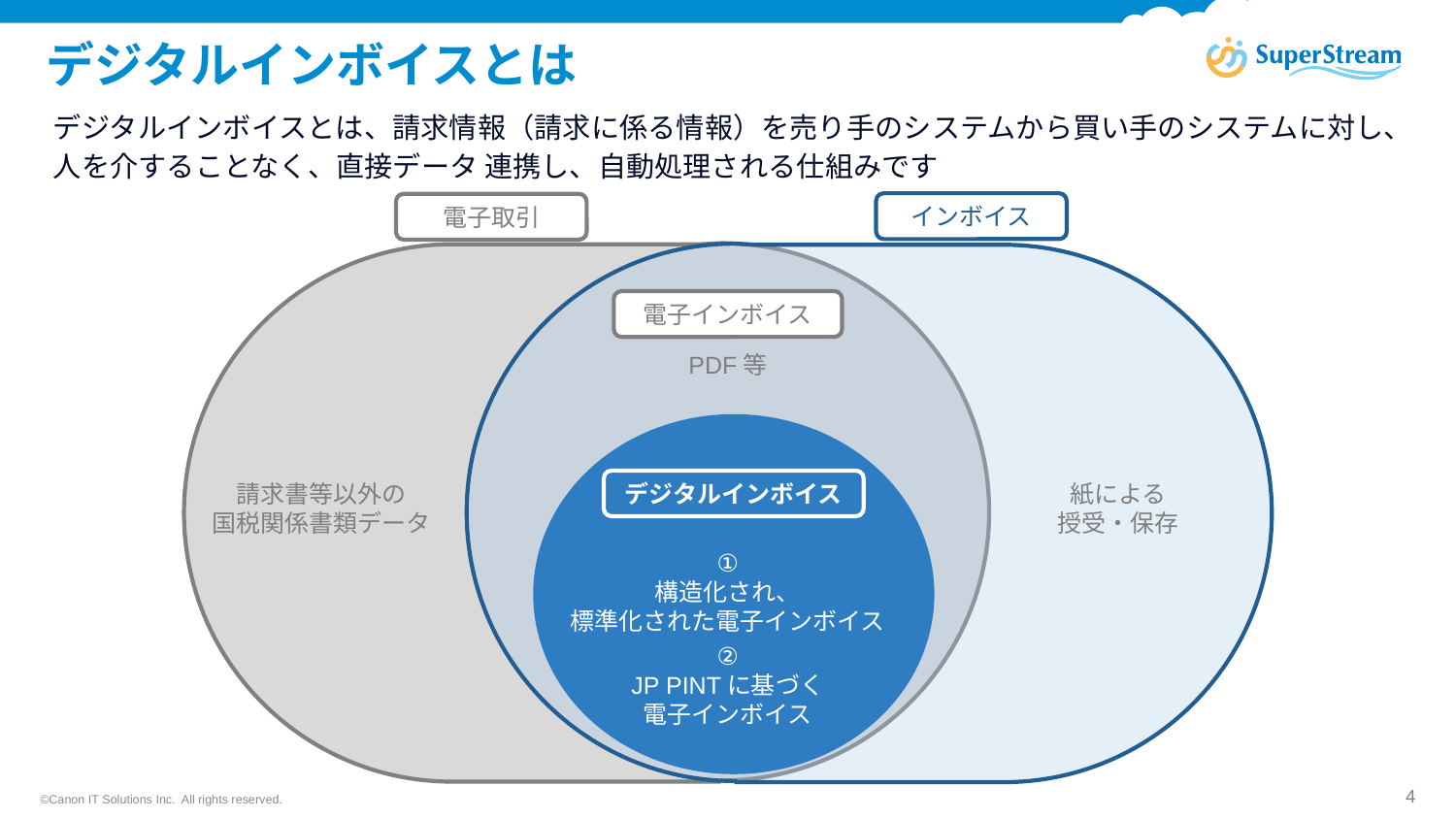

# デジタルインボイスとは
デジタルインボイスとは、請求情報（請求に係る情報）を売り手のシステムから買い手のシステムに対し、人を介することなく、直接データ 連携し、自動処理される仕組みです
インボイス
電子取引

電子インボイス
PDF等

デジタルインボイス
請求書等以外の
国税関係書類データ
紙による
授受・保存
①
構造化され、
標準化された電子インボイス
②
JP PINTに基づく
電子インボイス
©Canon IT Solutions Inc.  All rights reserved.
4